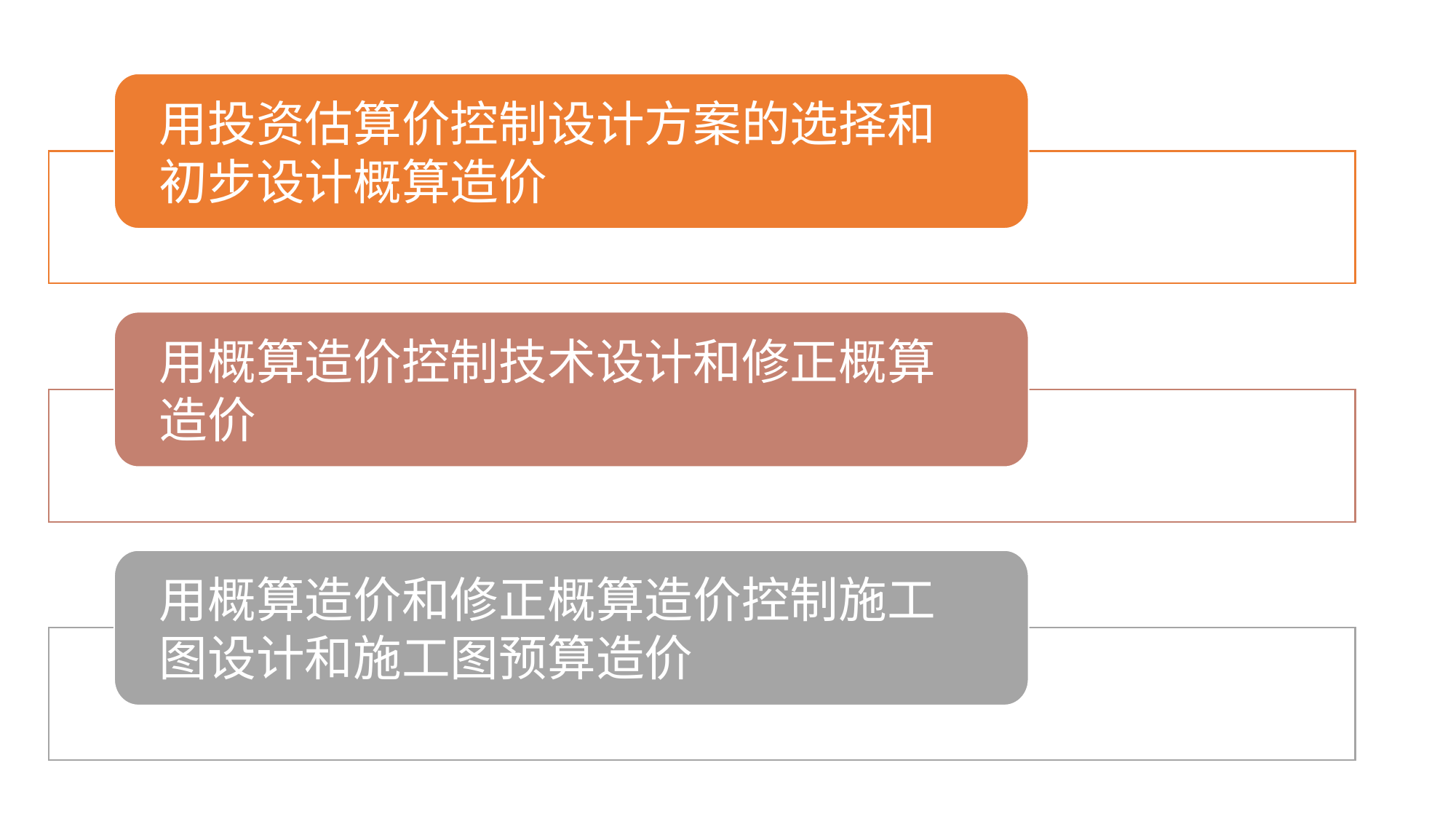

#
用投资估算价控制设计方案的选择和初步设计概算造价

用概算造价控制技术设计和修正概算造价

用概算造价和修正概算造价控制施工图设计和施工图预算造价